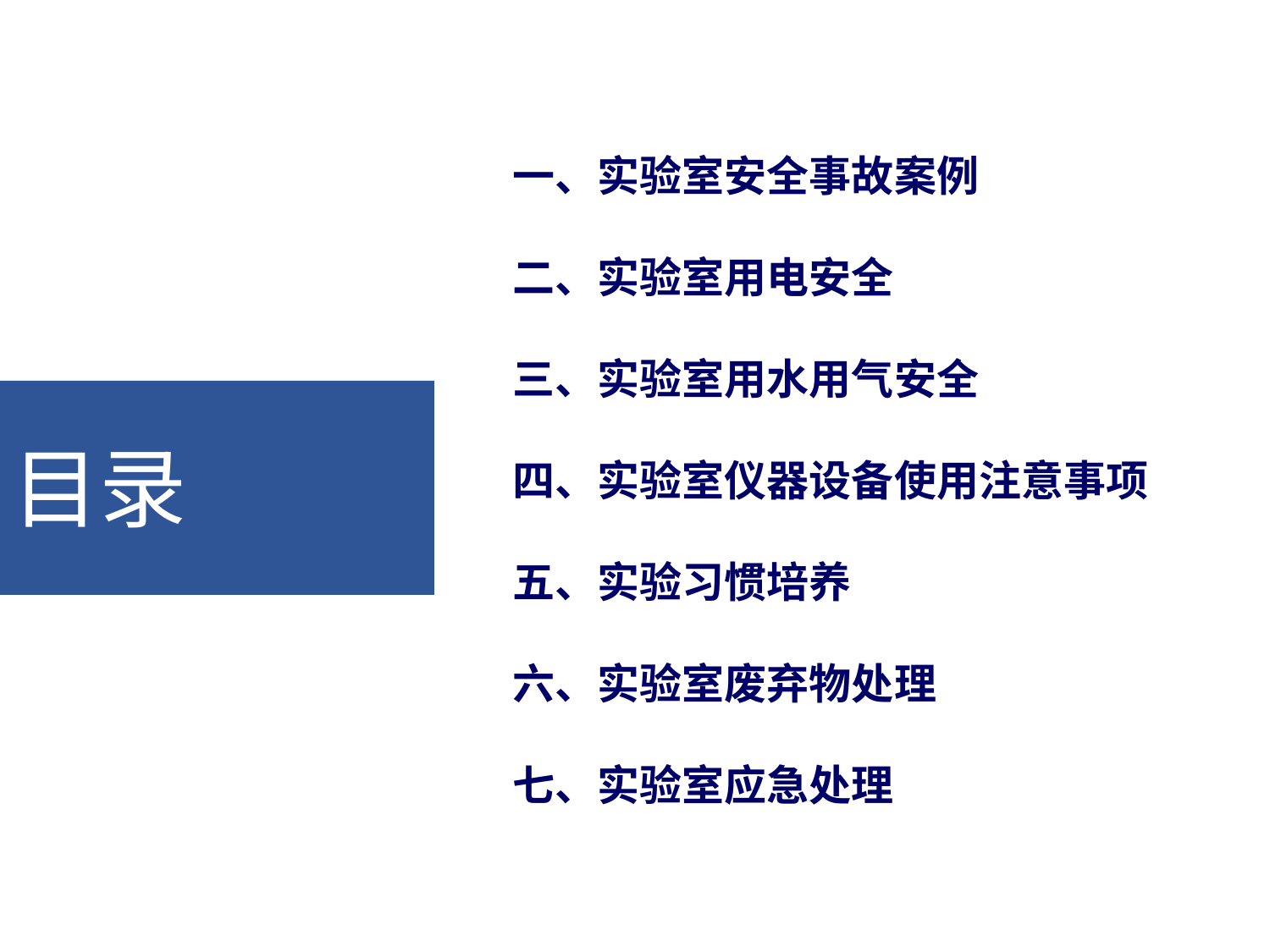

一、实验室安全事故案例
二、实验室用电安全
三、实验室用水用气安全
四、实验室仪器设备使用注意事项
五、实验习惯培养
六、实验室废弃物处理
七、实验室应急处理

目录